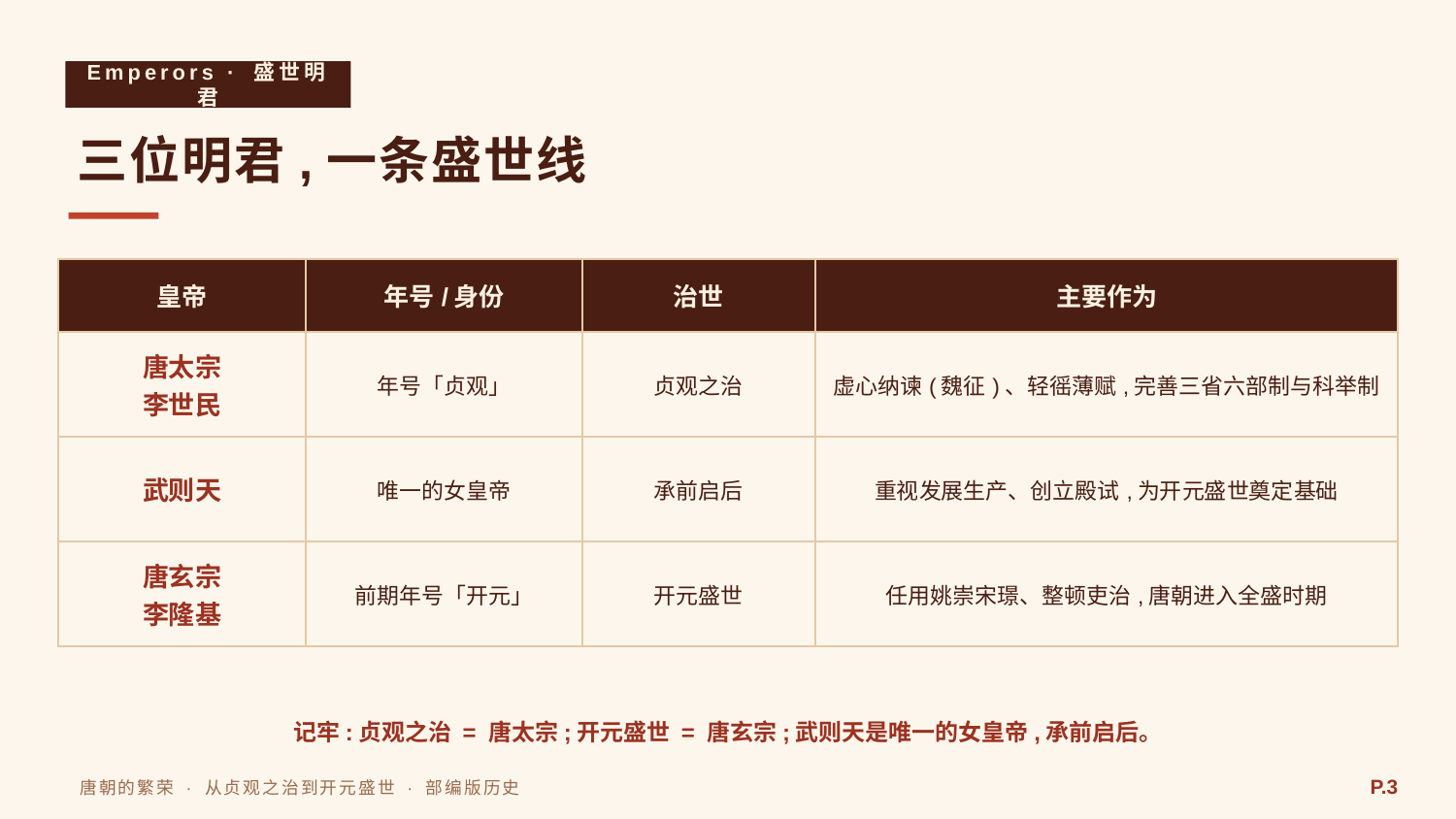

Emperors · 盛世明君

三位明君,一条盛世线

| 皇帝 | 年号/身份 | 治世 | 主要作为 |
| --- | --- | --- | --- |
| 唐太宗 李世民 | 年号「贞观」 | 贞观之治 | 虚心纳谏(魏征)、轻徭薄赋,完善三省六部制与科举制 |
| 武则天 | 唯一的女皇帝 | 承前启后 | 重视发展生产、创立殿试,为开元盛世奠定基础 |
| 唐玄宗 李隆基 | 前期年号「开元」 | 开元盛世 | 任用姚崇宋璟、整顿吏治,唐朝进入全盛时期 |
记牢:贞观之治 = 唐太宗;开元盛世 = 唐玄宗;武则天是唯一的女皇帝,承前启后。
P.3
唐朝的繁荣 · 从贞观之治到开元盛世 · 部编版历史